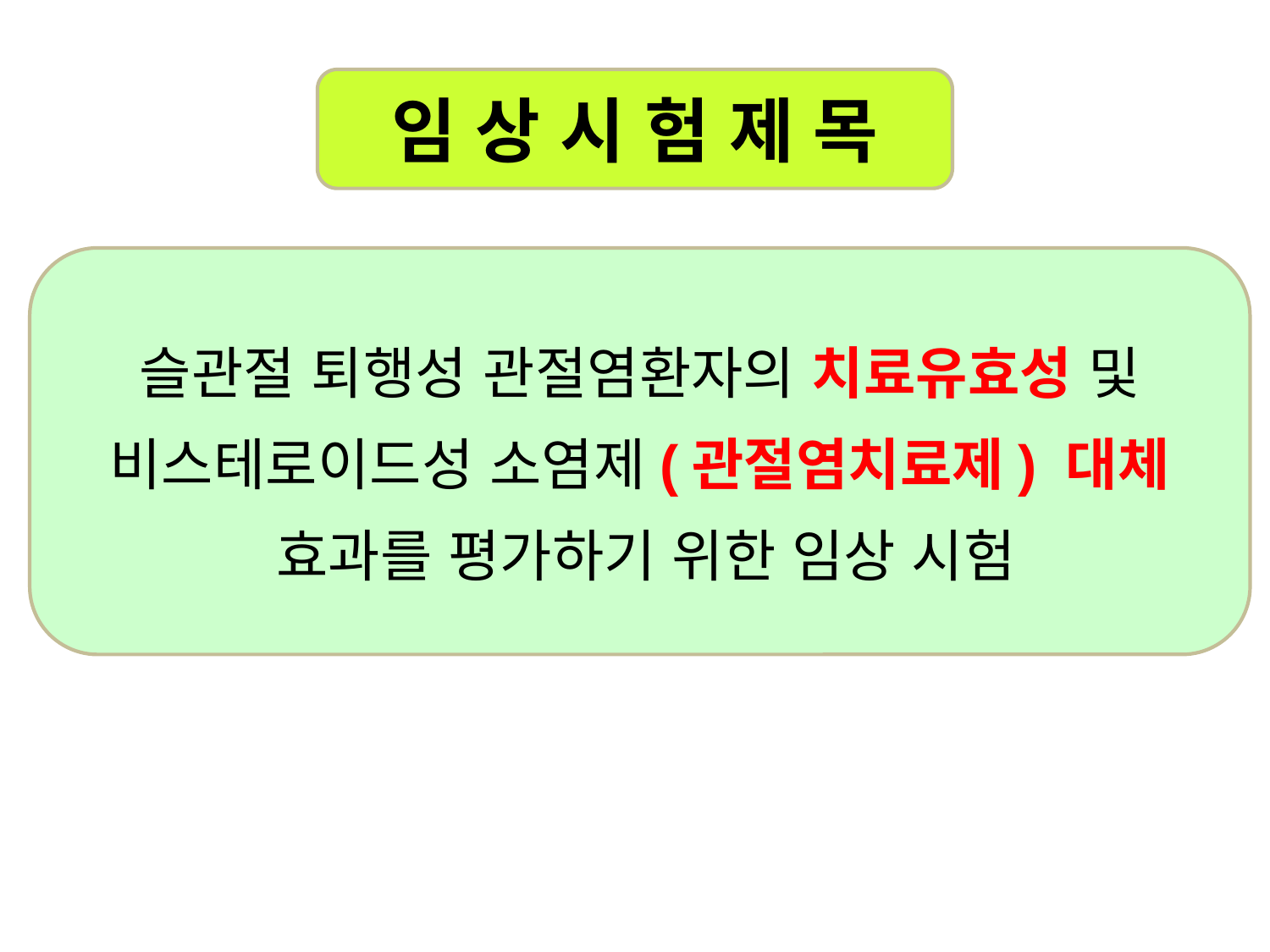

임 상 시 험 제 목
슬관절 퇴행성 관절염환자의 치료유효성 및 비스테로이드성 소염제(관절염치료제) 대체
 효과를 평가하기 위한 임상 시험